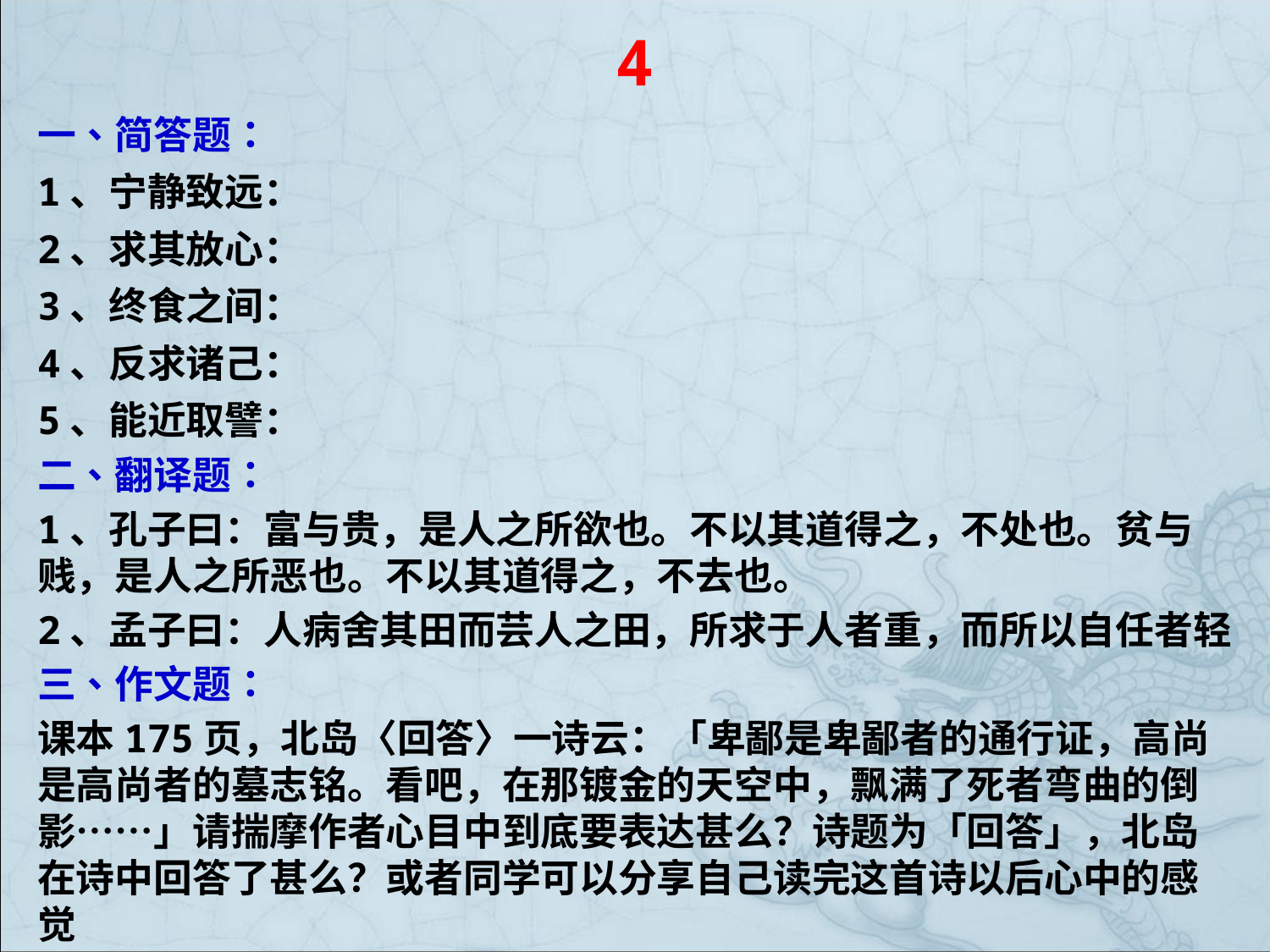

4
一、简答题：
1、宁静致远：
2、求其放心：
3、终食之间：
4、反求诸己：
5、能近取譬：
二、翻译题：
1、孔子曰：富与贵，是人之所欲也。不以其道得之，不处也。贫与贱，是人之所恶也。不以其道得之，不去也。
2、孟子曰：人病舍其田而芸人之田，所求于人者重，而所以自任者轻
三、作文题：
课本175页，北岛〈回答〉一诗云：「卑鄙是卑鄙者的通行证，高尚是高尚者的墓志铭。看吧，在那镀金的天空中，飘满了死者弯曲的倒影……」请揣摩作者心目中到底要表达甚么？诗题为「回答」，北岛在诗中回答了甚么？或者同学可以分享自己读完这首诗以后心中的感觉